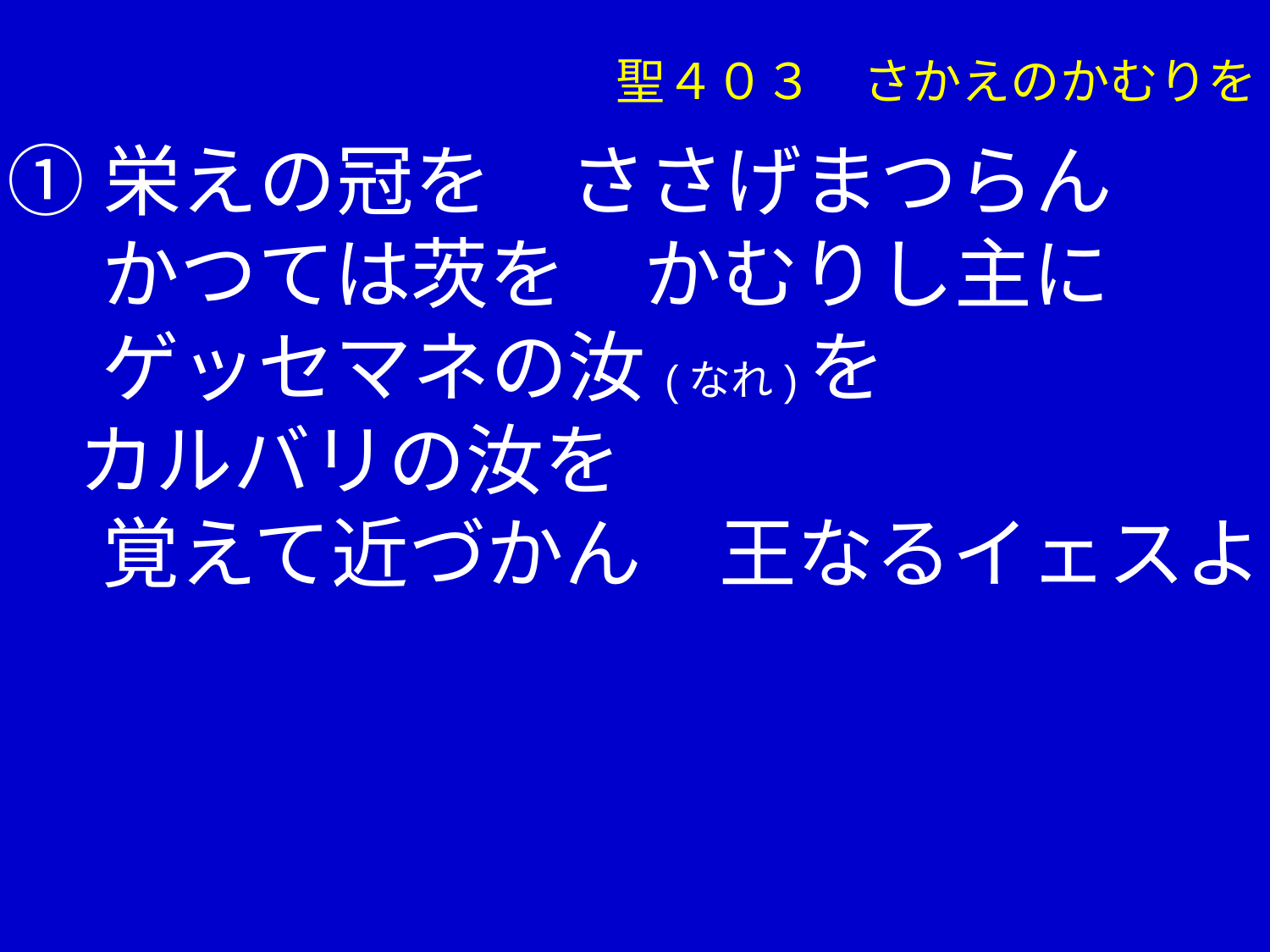

聖４０３　さかえのかむりを
①栄えの冠を　ささげまつらん
　 かつては茨を　かむりし主に
　 ゲッセマネの汝(なれ)を
   カルバリの汝を
　 覚えて近づかん　王なるイェスよ